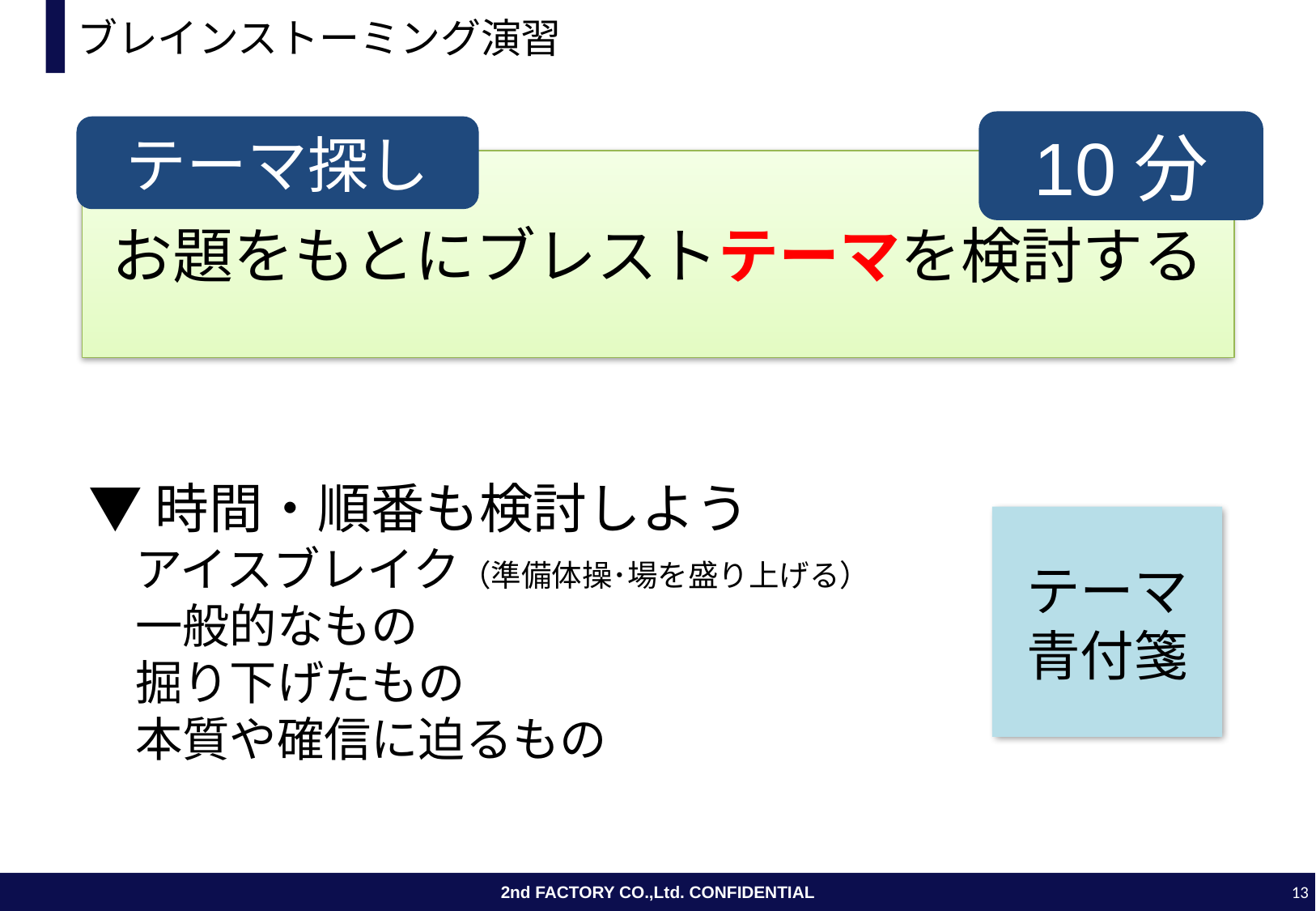

# ブレインストーミング演習
10分
テーマ探し
お題をもとにブレストテーマを検討する
▼時間・順番も検討しよう
　アイスブレイク（準備体操･場を盛り上げる）
　一般的なもの
　掘り下げたもの
　本質や確信に迫るもの
テーマ
青付箋